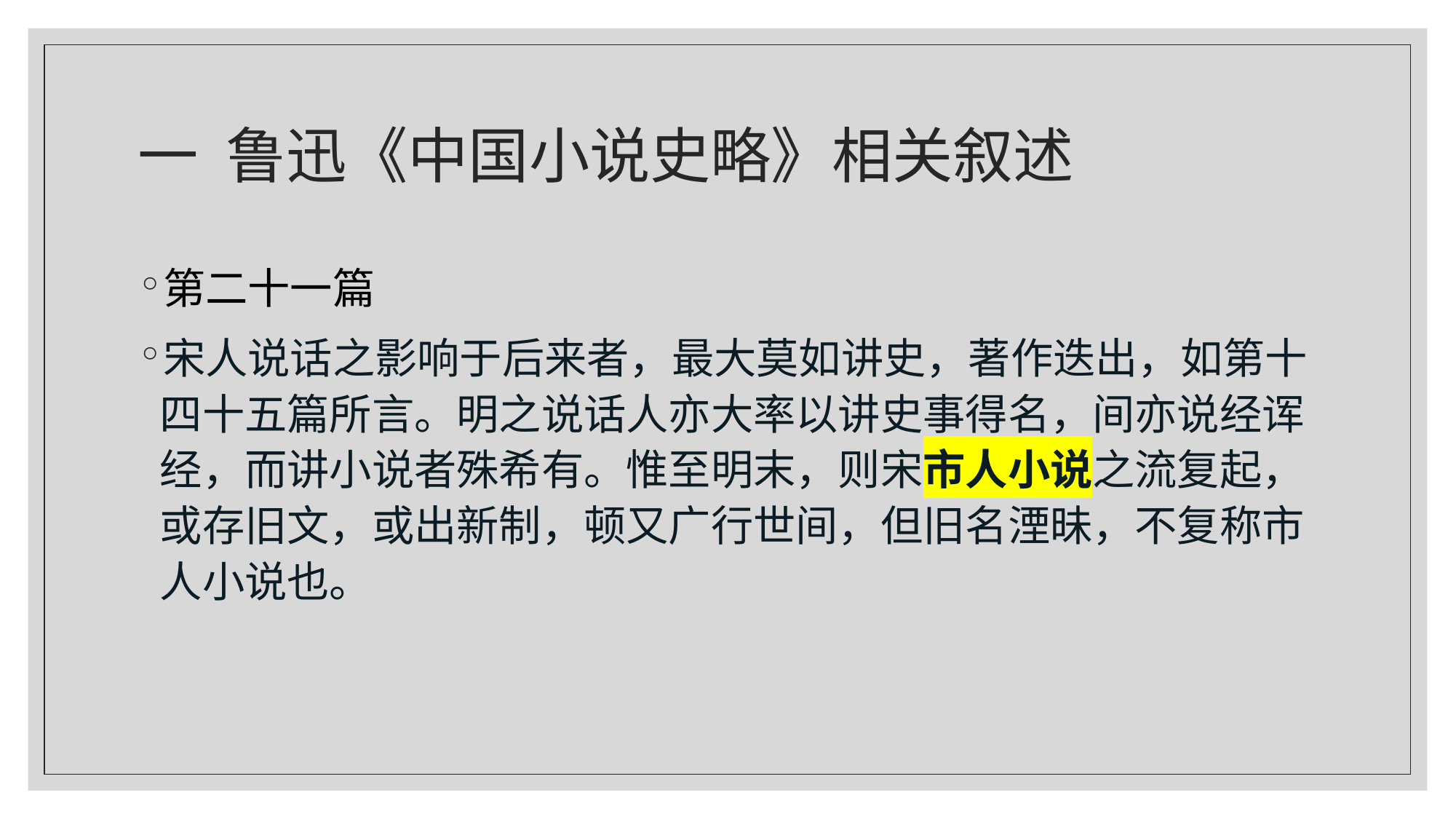

# 一  鲁迅《中国小说史略》相关叙述
第二十一篇
宋人说话之影响于后来者，最大莫如讲史，著作迭出，如第十四十五篇所言。明之说话人亦大率以讲史事得名，间亦说经诨经，而讲小说者殊希有。惟至明末，则宋市人小说之流复起，或存旧文，或出新制，顿又广行世间，但旧名湮昧，不复称市人小说也。